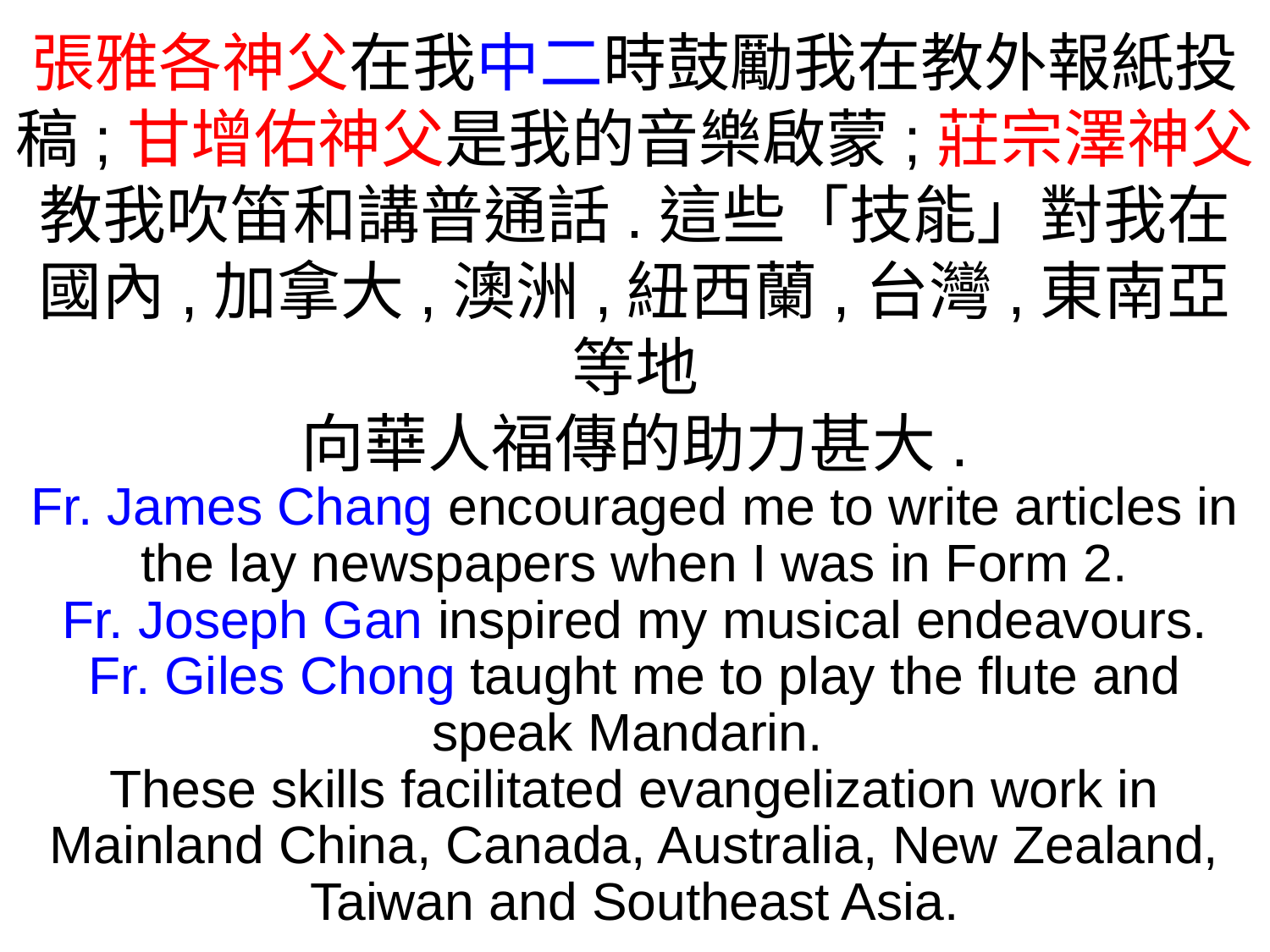

張雅各神父在我中二時鼓勵我在教外報紙投稿;甘增佑神父是我的音樂啟蒙;莊宗澤神父教我吹笛和講普通話.這些「技能」對我在國內,加拿大,澳洲,紐西蘭,台灣,東南亞等地
向華人福傳的助力甚大.
Fr. James Chang encouraged me to write articles in the lay newspapers when I was in Form 2.
Fr. Joseph Gan inspired my musical endeavours.
Fr. Giles Chong taught me to play the flute and speak Mandarin.
These skills facilitated evangelization work in Mainland China, Canada, Australia, New Zealand, Taiwan and Southeast Asia.